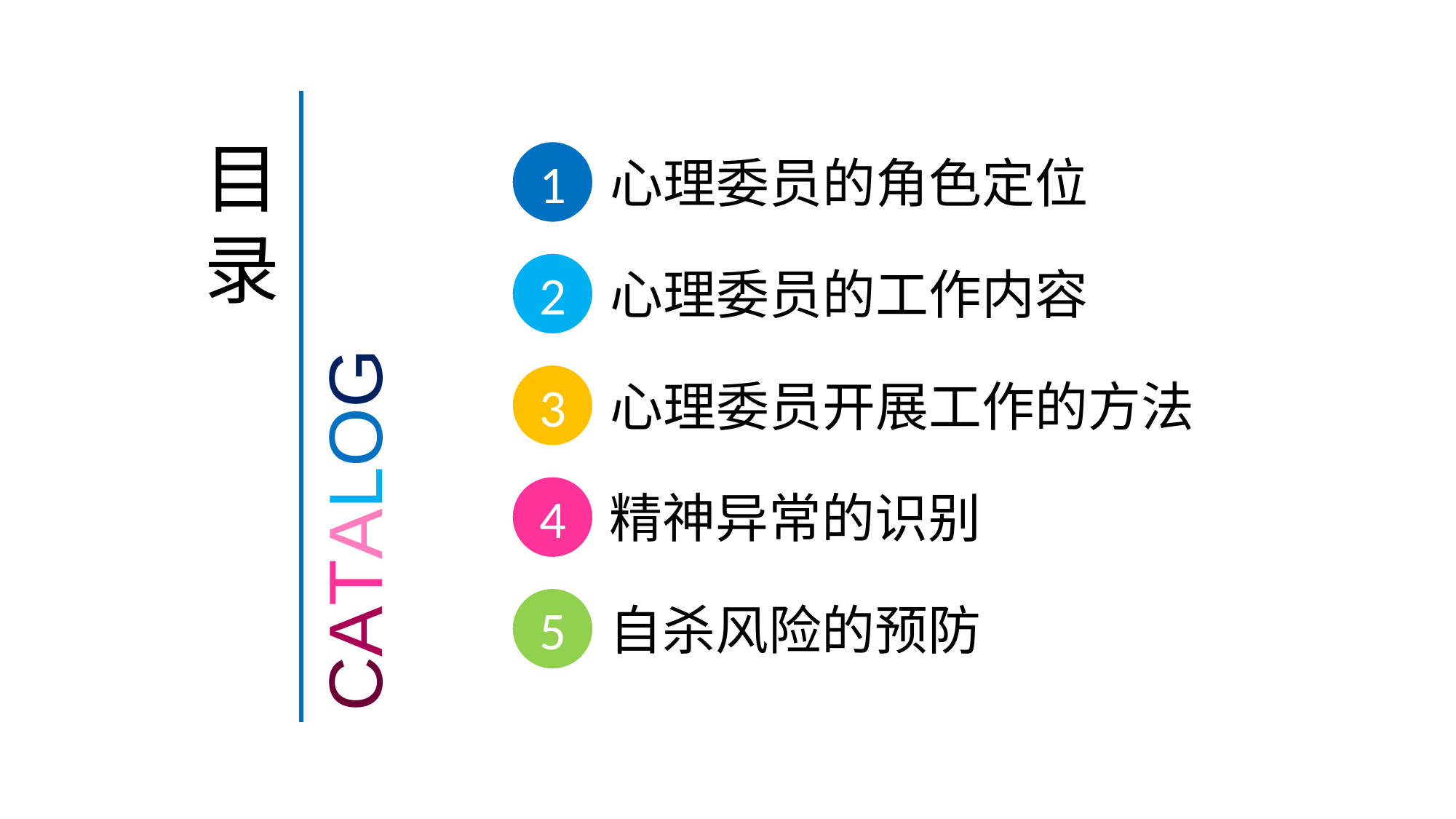

目录
1
心理委员的角色定位
2
心理委员的工作内容
CATALOG
3
心理委员开展工作的方法
4
精神异常的识别
5
自杀风险的预防